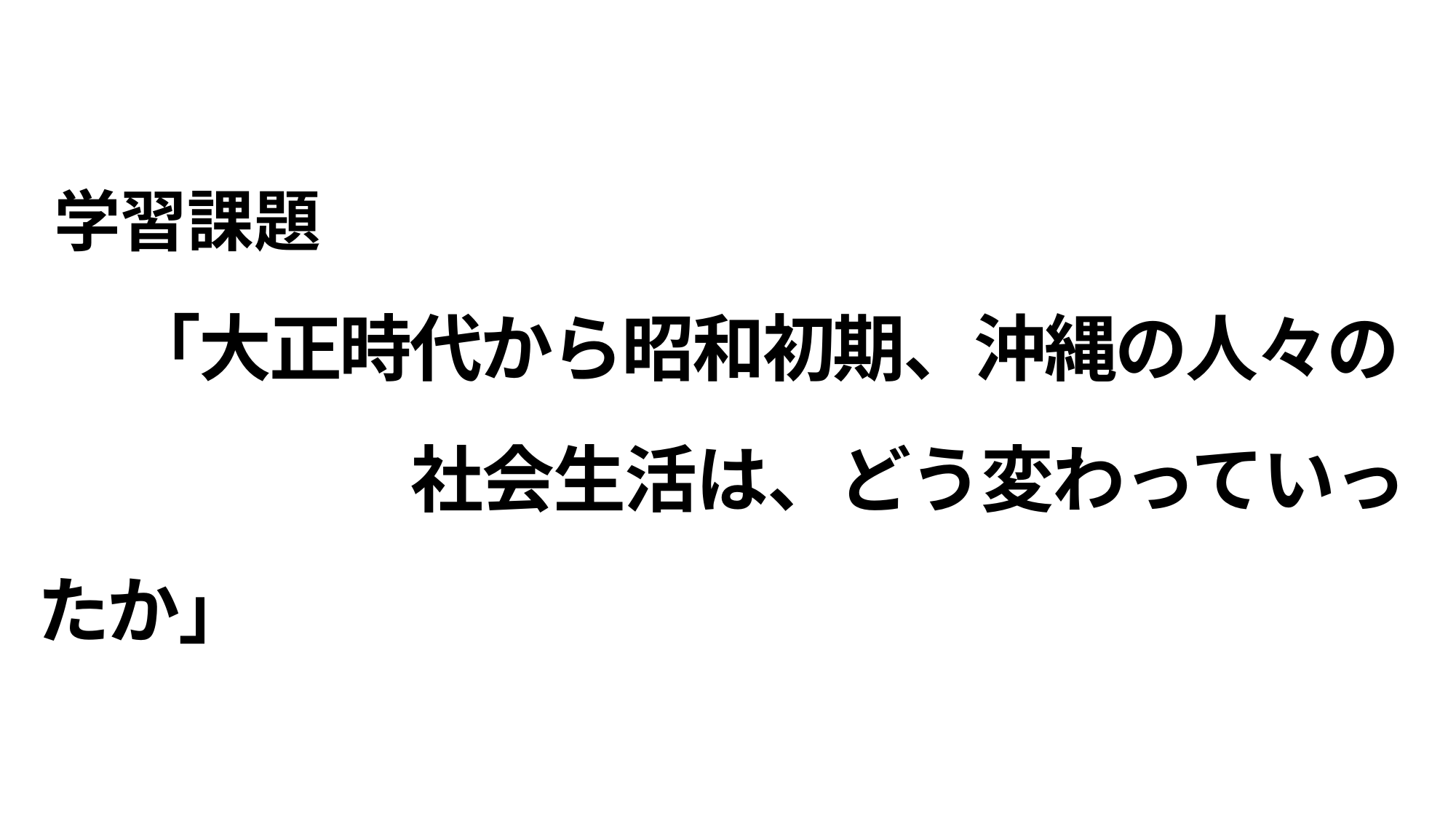

学習課題
　「大正時代から昭和初期、沖縄の人々の
　　　　　社会生活は、どう変わっていったか」